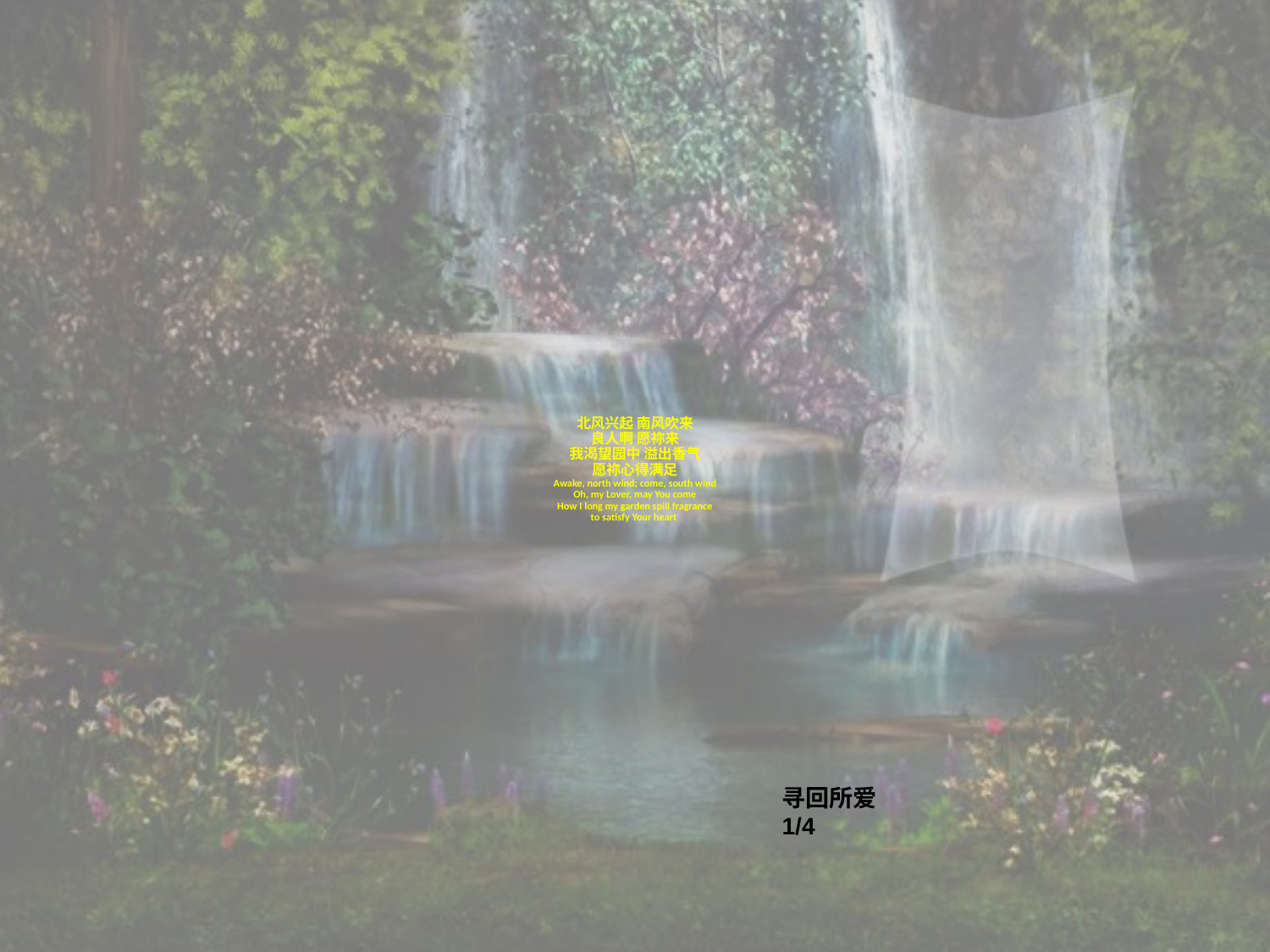

# 北风兴起 南风吹来 良人啊 愿祢来 我渴望园中 溢出香气 愿祢心得满足 Awake, north wind; come, south wind Oh, my Lover, may You come How I long my garden spill fragrance to satisfy Your heart
寻回所爱 1/4